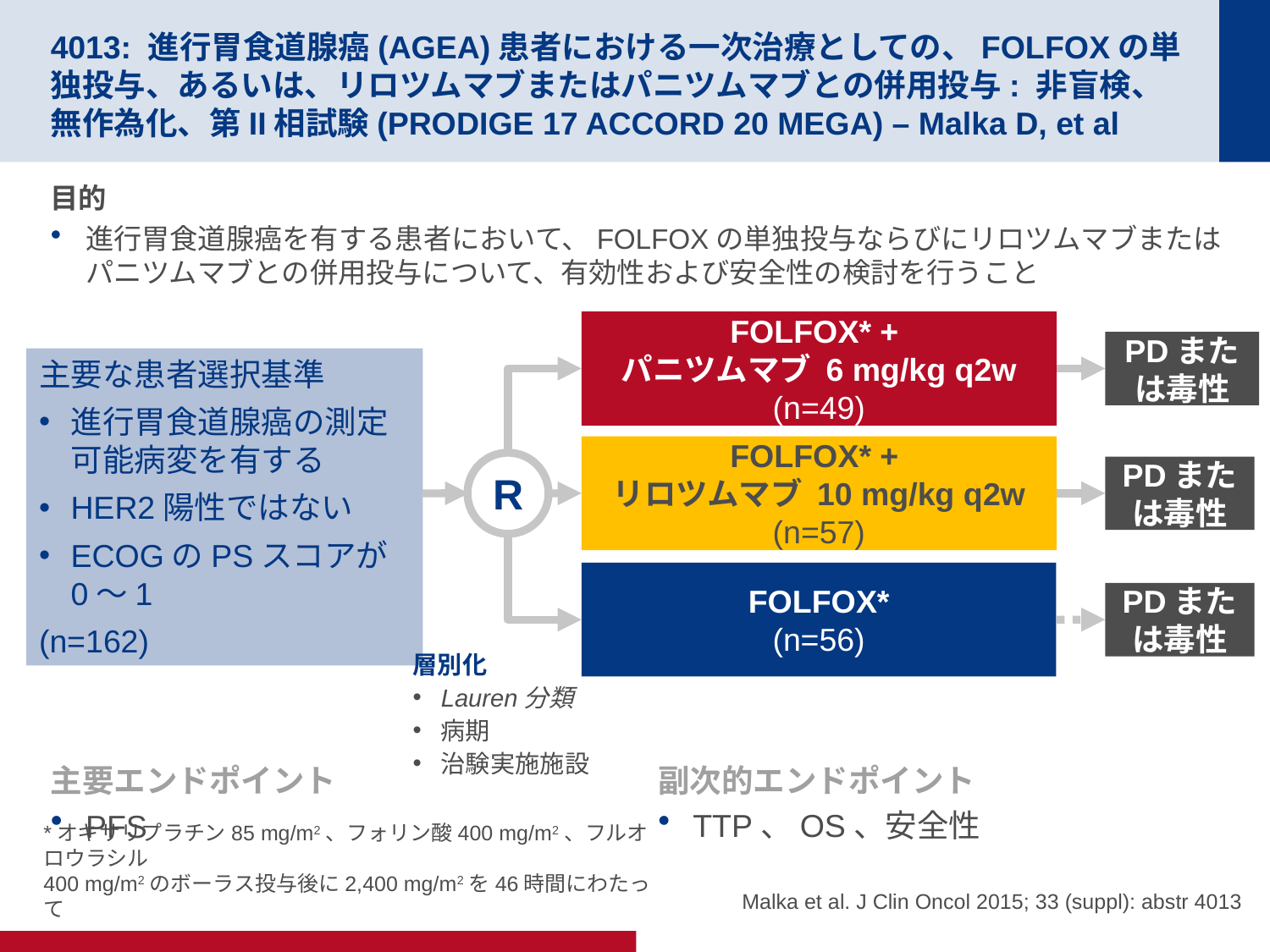

# 4013: 進行胃食道腺癌(AGEA)患者における一次治療としての、FOLFOXの単独投与、あるいは、リロツムマブまたはパニツムマブとの併用投与: 非盲検、無作為化、第II相試験(PRODIGE 17 ACCORD 20 MEGA) – Malka D, et al
目的
進行胃食道腺癌を有する患者において、FOLFOXの単独投与ならびにリロツムマブまたはパニツムマブとの併用投与について、有効性および安全性の検討を行うこと
FOLFOX* +
パニツムマブ 6 mg/kg q2w
(n=49)
PDまたは毒性
主要な患者選択基準
進行胃食道腺癌の測定可能病変を有する
HER2陽性ではない
ECOGのPSスコアが0～1
(n=162)
FOLFOX* +
リロツムマブ 10 mg/kg q2w
(n=57)
R
PDまたは毒性
FOLFOX*
(n=56)
PDまたは毒性
層別化
Lauren分類
病期
治験実施施設
主要エンドポイント
PFS

副次的エンドポイント
TTP、OS、安全性
Malka et al. J Clin Oncol 2015; 33 (suppl): abstr 4013
*オキサリプラチン85 mg/m2、フォリン酸400 mg/m2、フルオロウラシル
400 mg/m2のボーラス投与後に2,400 mg/m2を46時間にわたって